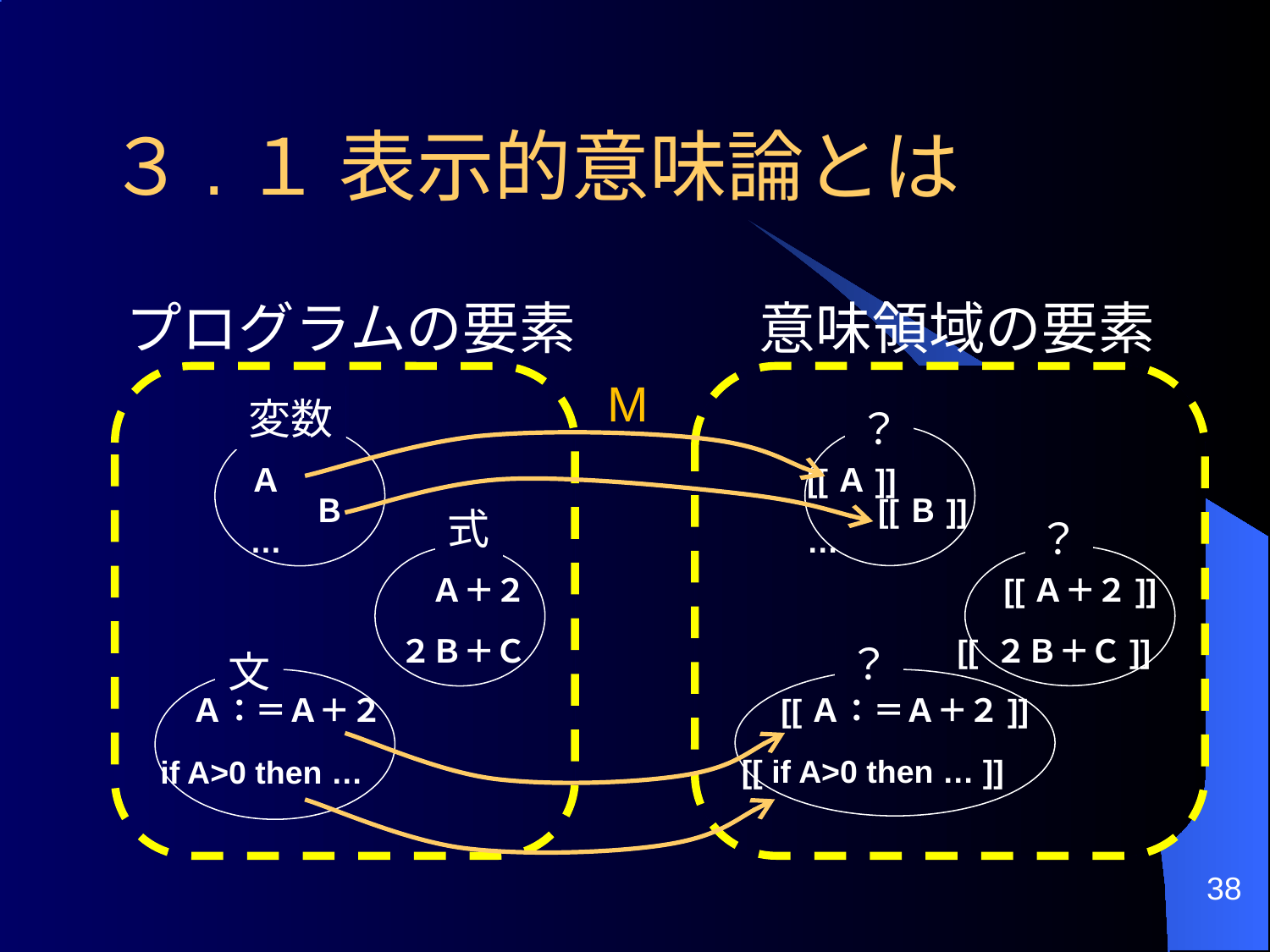

# ３.１ 表示的意味論とは
プログラムの要素
意味領域の要素

M
変数
？

[[Ａ]]
　　[[Ｂ]]
…
Ａ
　　Ｂ
…

式
？

　 [[Ａ＋２]]

[[ ２Ｂ＋Ｃ]]
　Ａ＋２

２Ｂ＋Ｃ
？
文

　[[Ａ：＝Ａ＋２]]

[[ if A>0 then … ]]
　Ａ：＝Ａ＋２

if A>0 then …

38